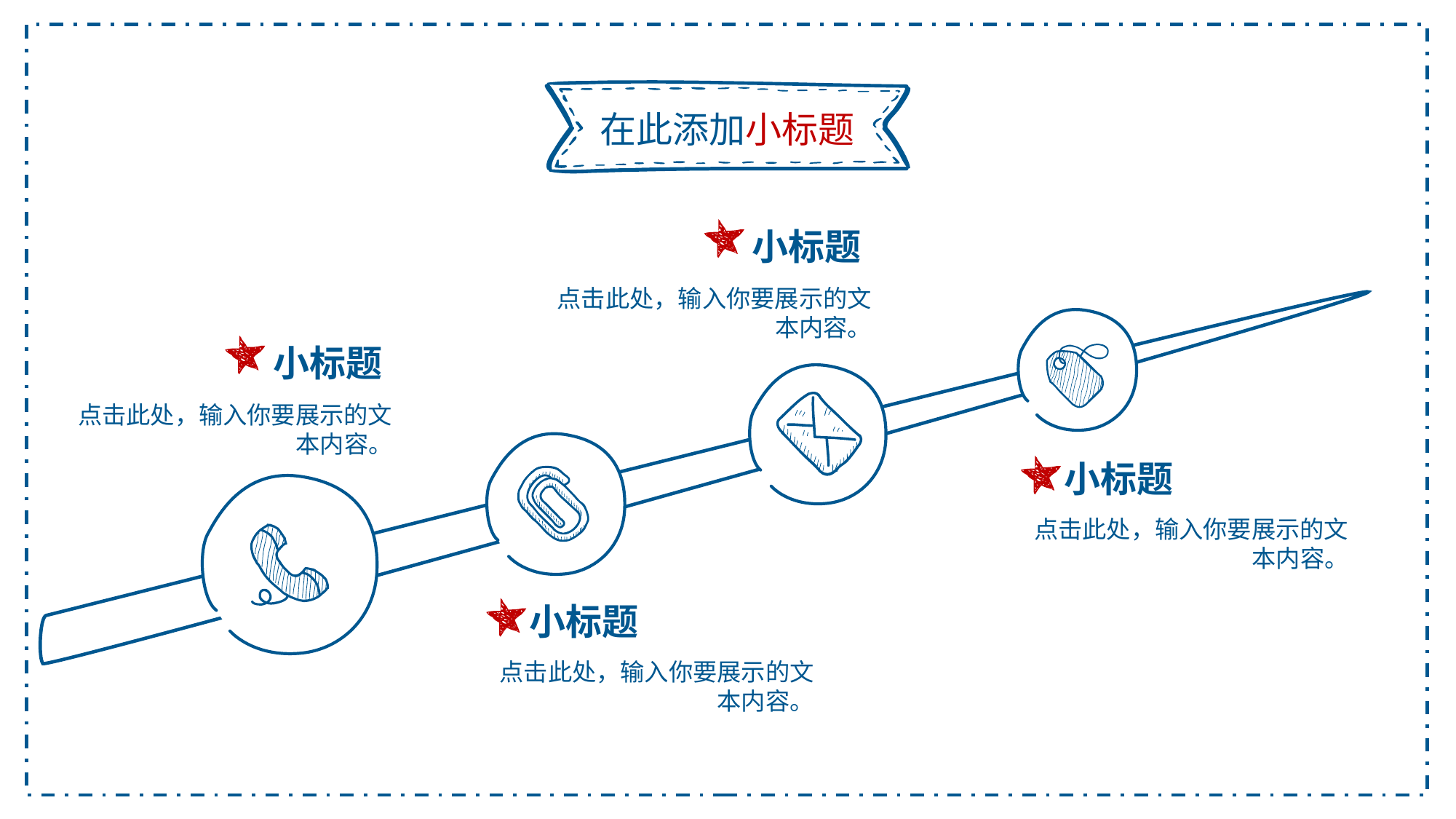

在此添加小标题
小标题

点击此处，输入你要展示的文本内容。

小标题

点击此处，输入你要展示的文本内容。

小标题

点击此处，输入你要展示的文本内容。

小标题

点击此处，输入你要展示的文本内容。